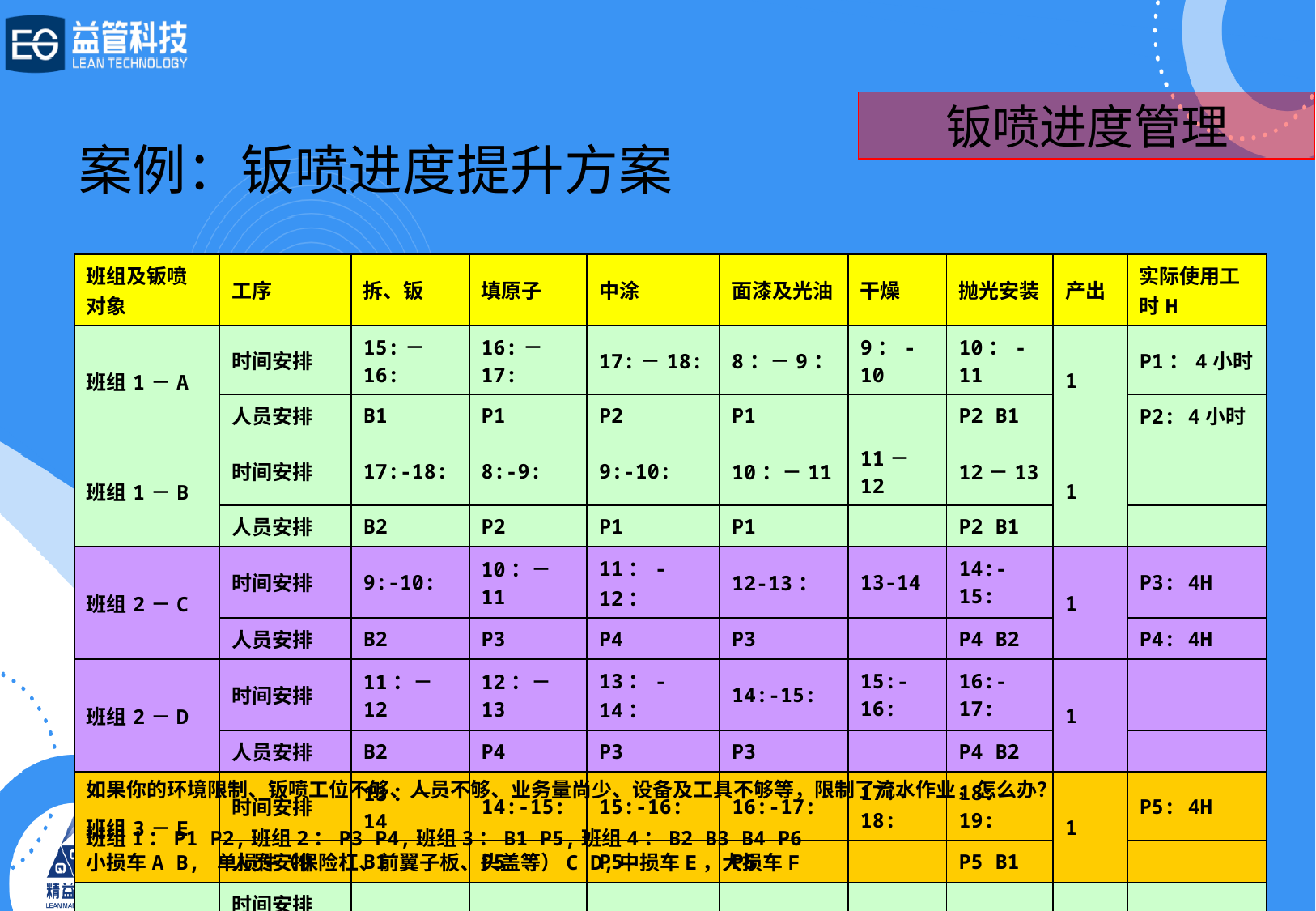

钣喷进度管理
# 案例：钣喷进度提升方案
| 班组及钣喷对象 | 工序 | 拆、钣 | 填原子 | 中涂 | 面漆及光油 | 干燥 | 抛光安装 | 产出 | 实际使用工时H |
| --- | --- | --- | --- | --- | --- | --- | --- | --- | --- |
| 班组1－A | 时间安排 | 15:－16: | 16:－17: | 17:－18: | 8：－9： | 9：-10 | 10：-11 | 1 | P1：4小时 |
|  | 人员安排 | B1 | P1 | P2 | P1 |  | P2 B1 |  | P2: 4小时 |
| 班组1－B | 时间安排 | 17:-18: | 8:-9: | 9:-10: | 10：－11 | 11－12 | 12－13 | 1 |  |
|  | 人员安排 | B2 | P2 | P1 | P1 |  | P2 B1 |  |  |
| 班组2－C | 时间安排 | 9:-10: | 10：－11 | 11：-12： | 12-13： | 13-14 | 14:-15: | 1 | P3: 4H |
|  | 人员安排 | B2 | P3 | P4 | P3 |  | P4 B2 |  | P4: 4H |
| 班组2－D | 时间安排 | 11：－12 | 12：－13 | 13：-14： | 14:-15: | 15:-16: | 16:-17: | 1 |  |
|  | 人员安排 | B2 | P4 | P3 | P3 |  | P4 B2 |  |  |
| 班组3－E | 时间安排 | 13：－14 | 14:-15: | 15:-16: | 16:-17: | 17:-18: | 18:-19: | 1 | P5: 4H |
|  | 人员安排 | B1 | P5 | P5 | P5 |  | P5 B1 |  |  |
| 班组4－F | 时间安排 |  |  |  |  |  |  | 0.3 |  |
|  | 人员安排 |  |  |  |  |  |  |  |  |
如果你的环境限制、钣喷工位不够、人员不够、业务量尚少、设备及工具不够等，限制了流水作业，怎么办？
班组1：P1 P2,班组2：P3 P4,班组3：B1 P5,班组4：B2 B3 B4 P6
小损车A B, 单损件（保险杠、前翼子板、头盖等）C D,中损车E，大损车F